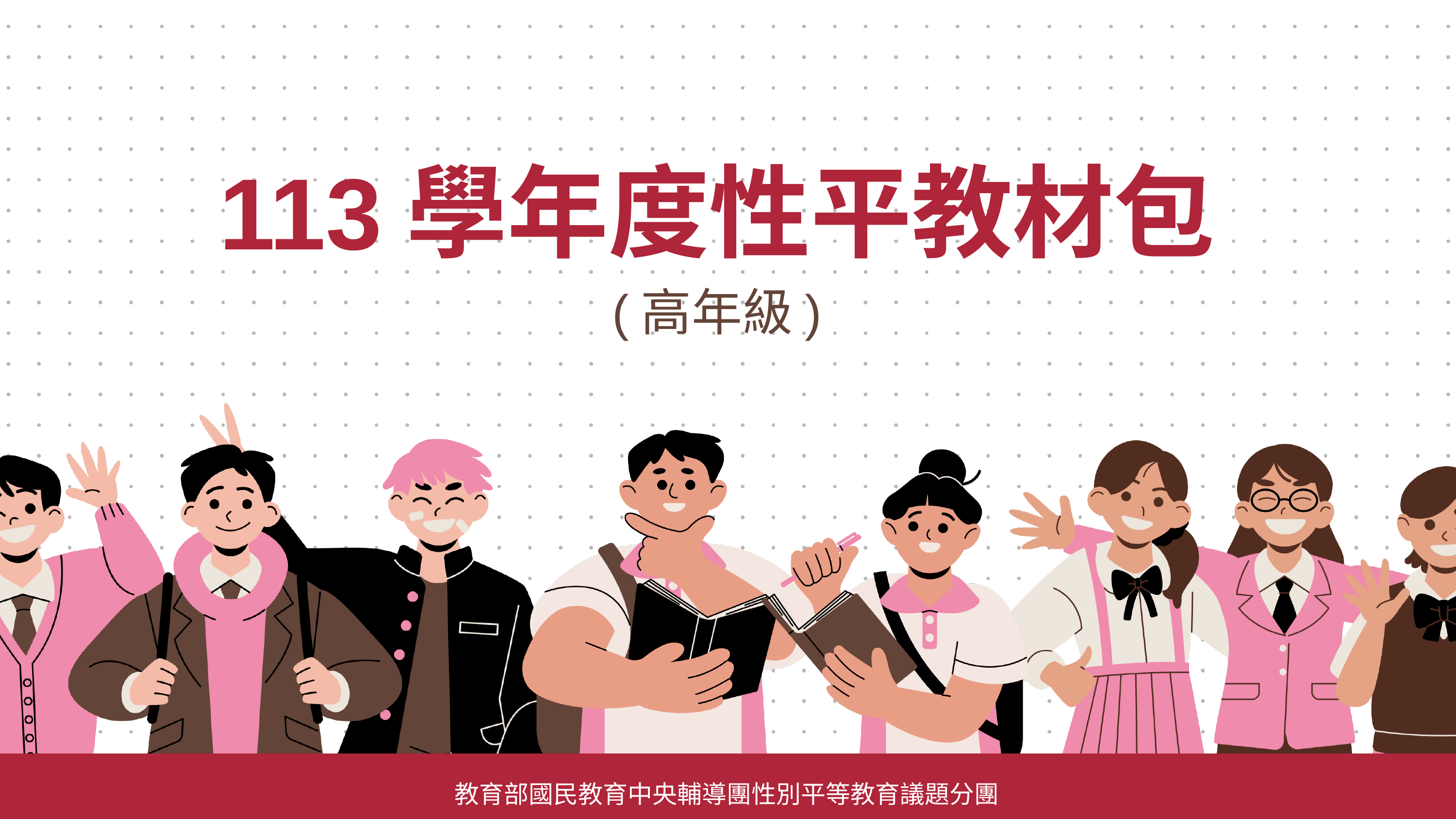

113學年度性平教材包
(高年級)

教育部國民教育中央輔導團性別平等教育議題分團